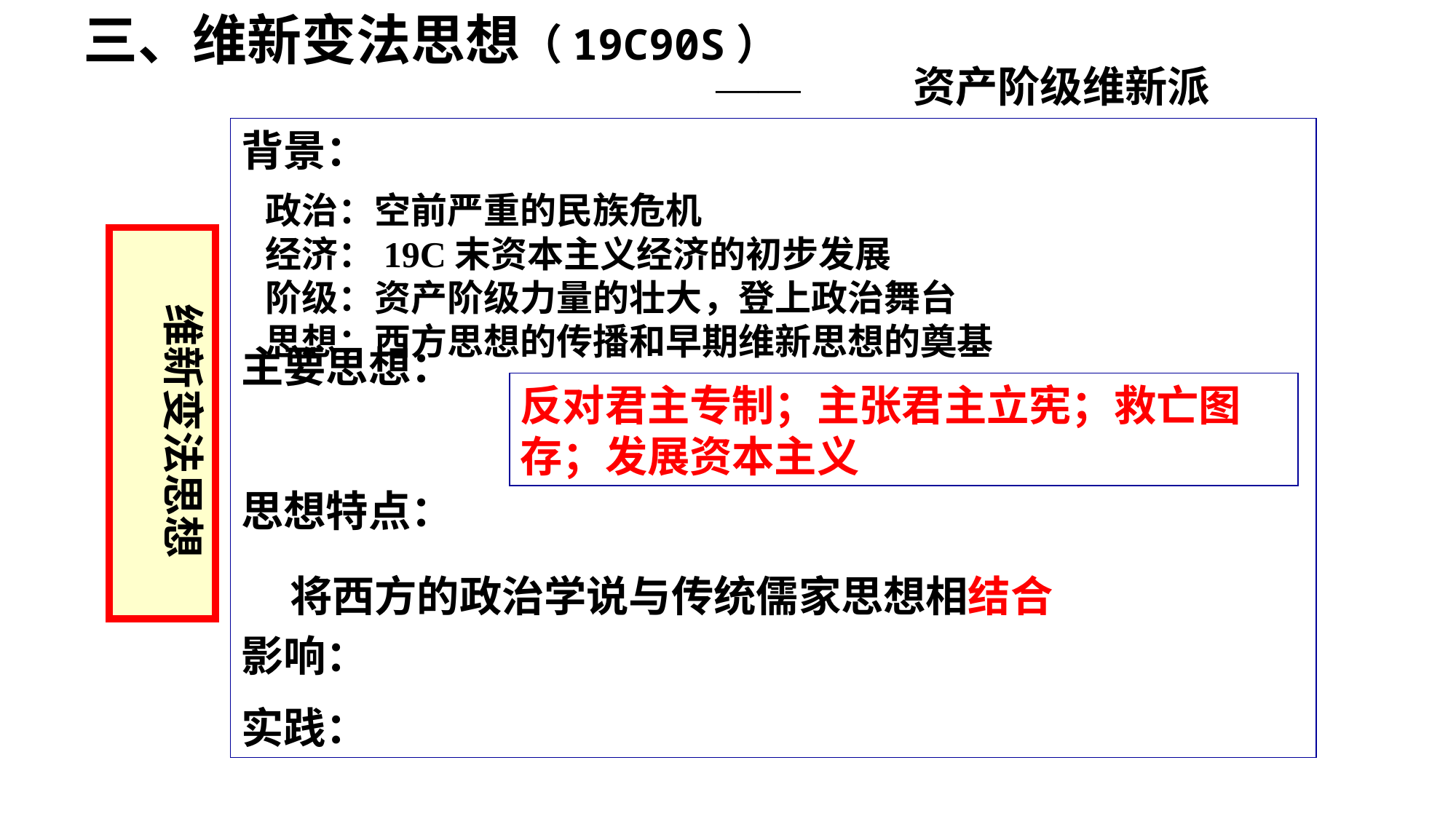

三、维新变法思想（19C90S）
——
资产阶级维新派
背景：

主要思想：

思想特点：

影响：
实践：
政治：空前严重的民族危机
经济：19C末资本主义经济的初步发展
阶级：资产阶级力量的壮大，登上政治舞台
思想：西方思想的传播和早期维新思想的奠基
        维新变法思想
反对君主专制；主张君主立宪；救亡图存；发展资本主义
将西方的政治学说与传统儒家思想相结合